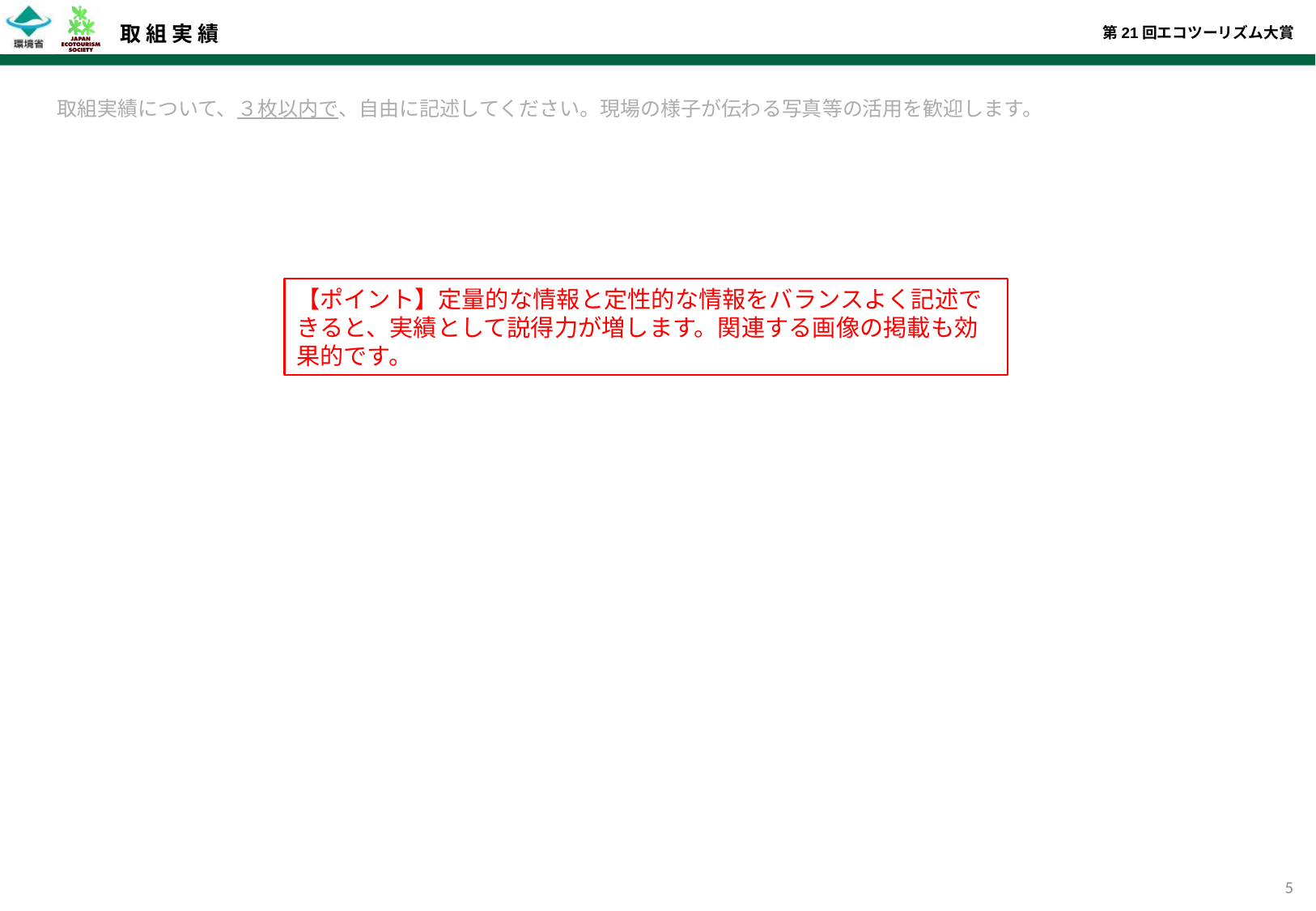

取組実績について、３枚以内で、自由に記述してください。現場の様子が伝わる写真等の活用を歓迎します。
【ポイント】定量的な情報と定性的な情報をバランスよく記述できると、実績として説得力が増します。関連する画像の掲載も効果的です。